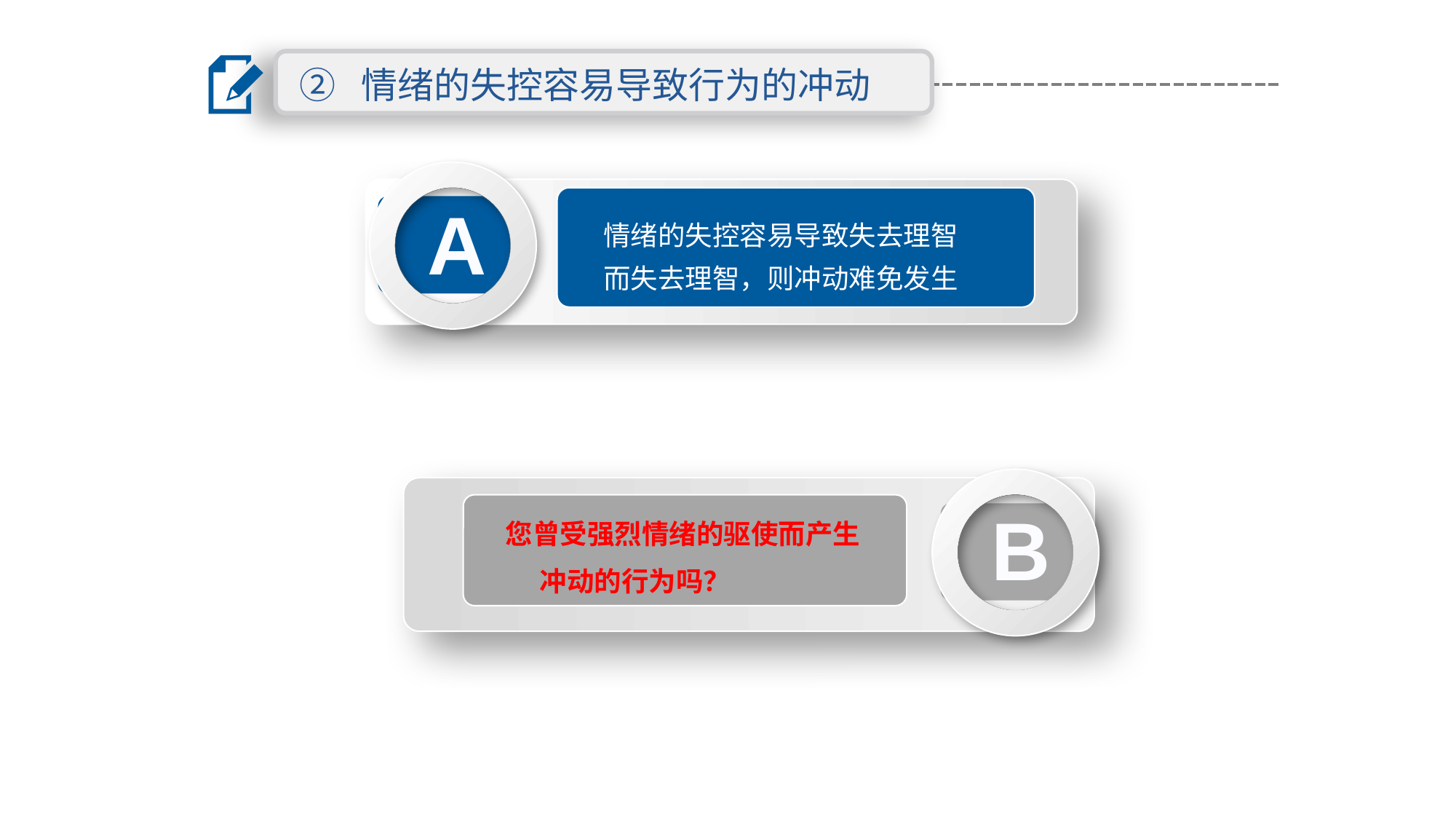

②  情绪的失控容易导致行为的冲动

A

情绪的失控容易导致失去理智
而失去理智，则冲动难免发生

B

您曾受强烈情绪的驱使而产生冲动的行为吗？